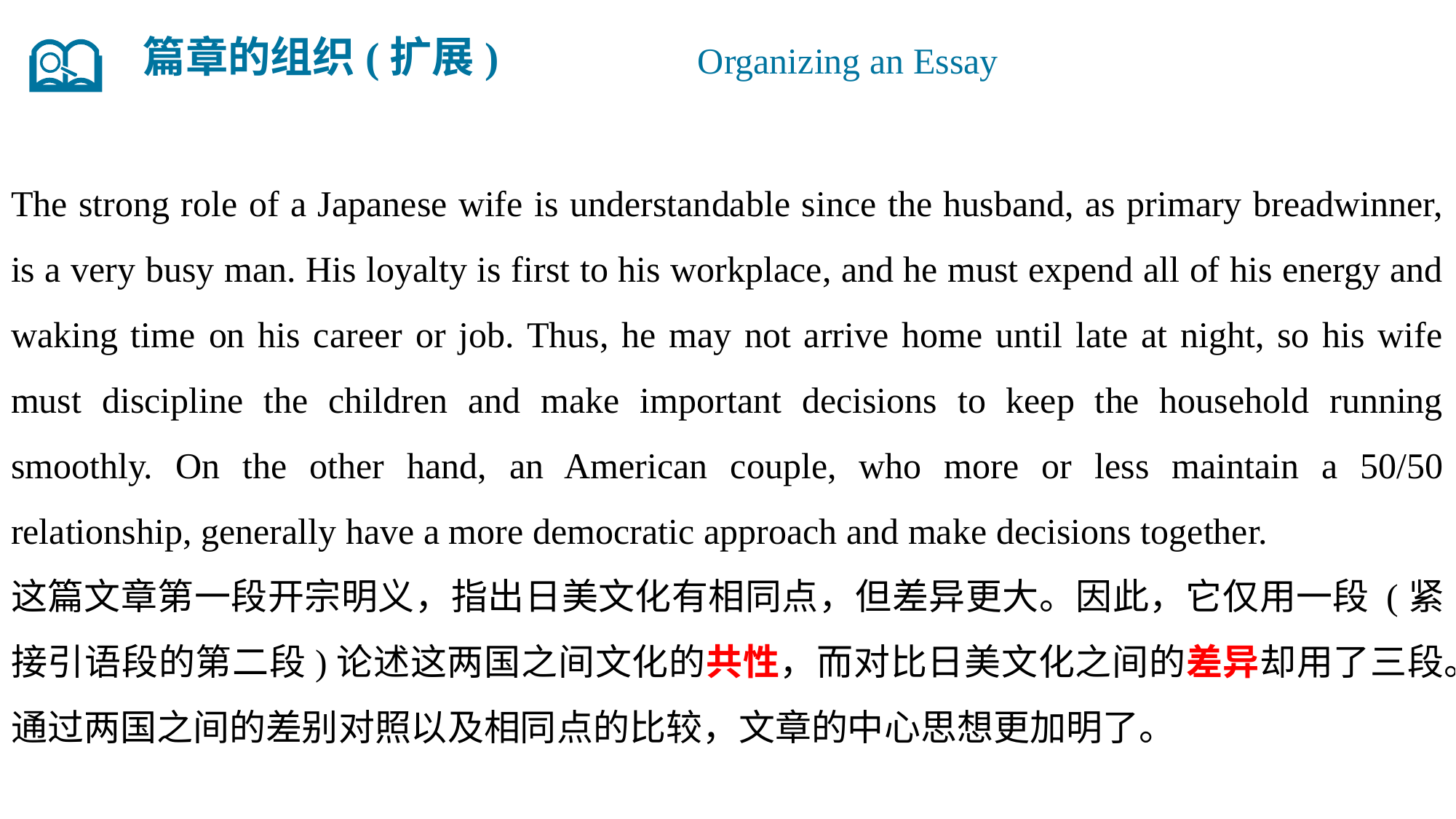

篇章的组织(扩展)
Organizing an Essay
The strong role of a Japanese wife is understandable since the husband, as primary breadwinner, is a very busy man. His loyalty is first to his workplace, and he must expend all of his energy and waking time on his career or job. Thus, he may not arrive home until late at night, so his wife must discipline the children and make important decisions to keep the household running smoothly. On the other hand, an American couple, who more or less maintain a 50/50 relationship, generally have a more democratic approach and make decisions together.
这篇文章第一段开宗明义，指出日美文化有相同点，但差异更大。因此，它仅用一段 (紧接引语段的第二段)论述这两国之间文化的共性，而对比日美文化之间的差异却用了三段。通过两国之间的差别对照以及相同点的比较，文章的中心思想更加明了。